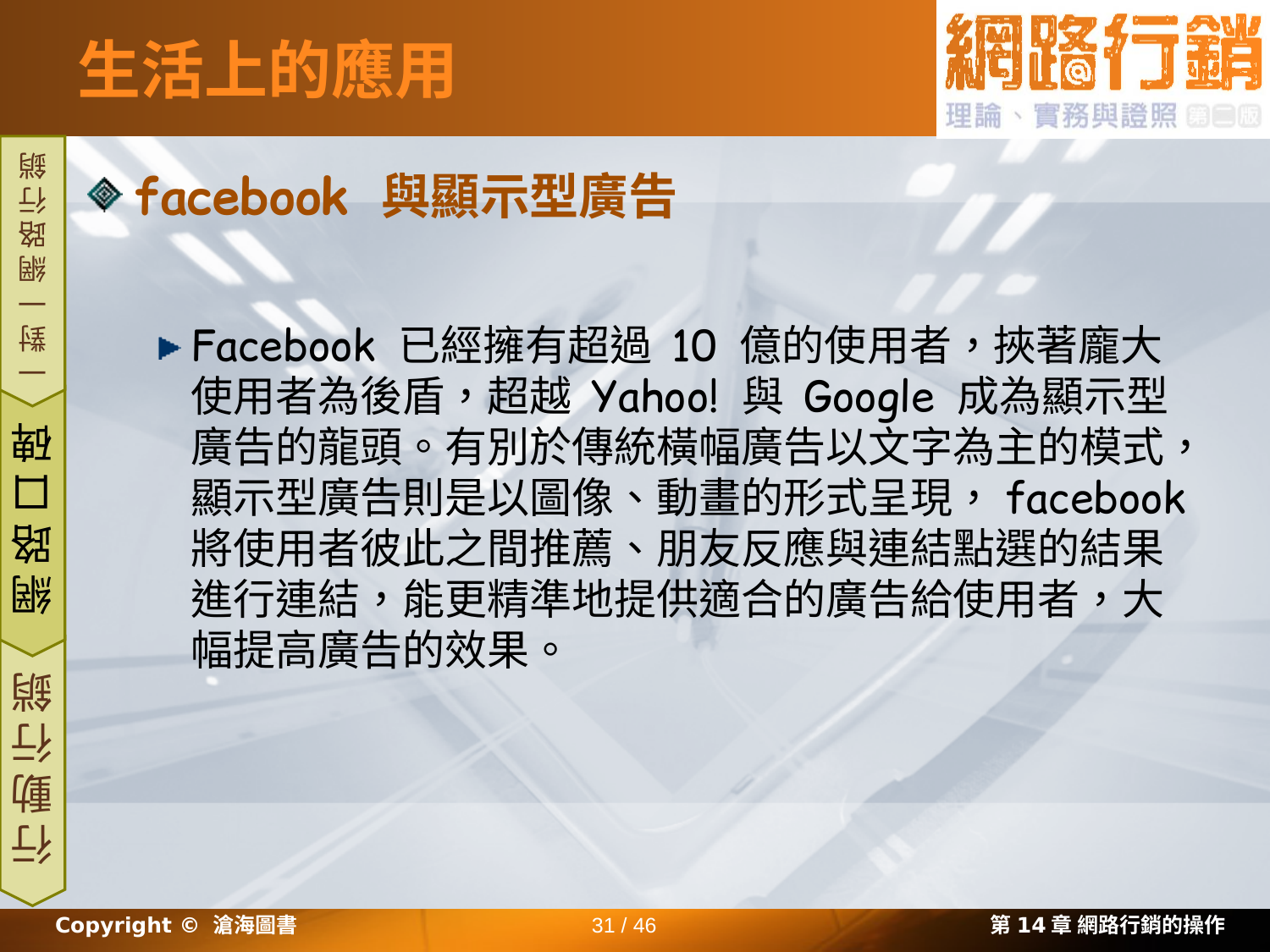

# 生活上的應用
facebook 與顯示型廣告

Facebook 已經擁有超過 10 億的使用者，挾著龐大使用者為後盾，超越 Yahoo! 與 Google 成為顯示型廣告的龍頭。有別於傳統橫幅廣告以文字為主的模式，顯示型廣告則是以圖像、動畫的形式呈現，facebook 將使用者彼此之間推薦、朋友反應與連結點選的結果進行連結，能更精準地提供適合的廣告給使用者，大幅提高廣告的效果。
一對一網路行銷
網路口碑
行動行銷
Copyright © 滄海圖書
31 / 46
第14章 網路行銷的操作